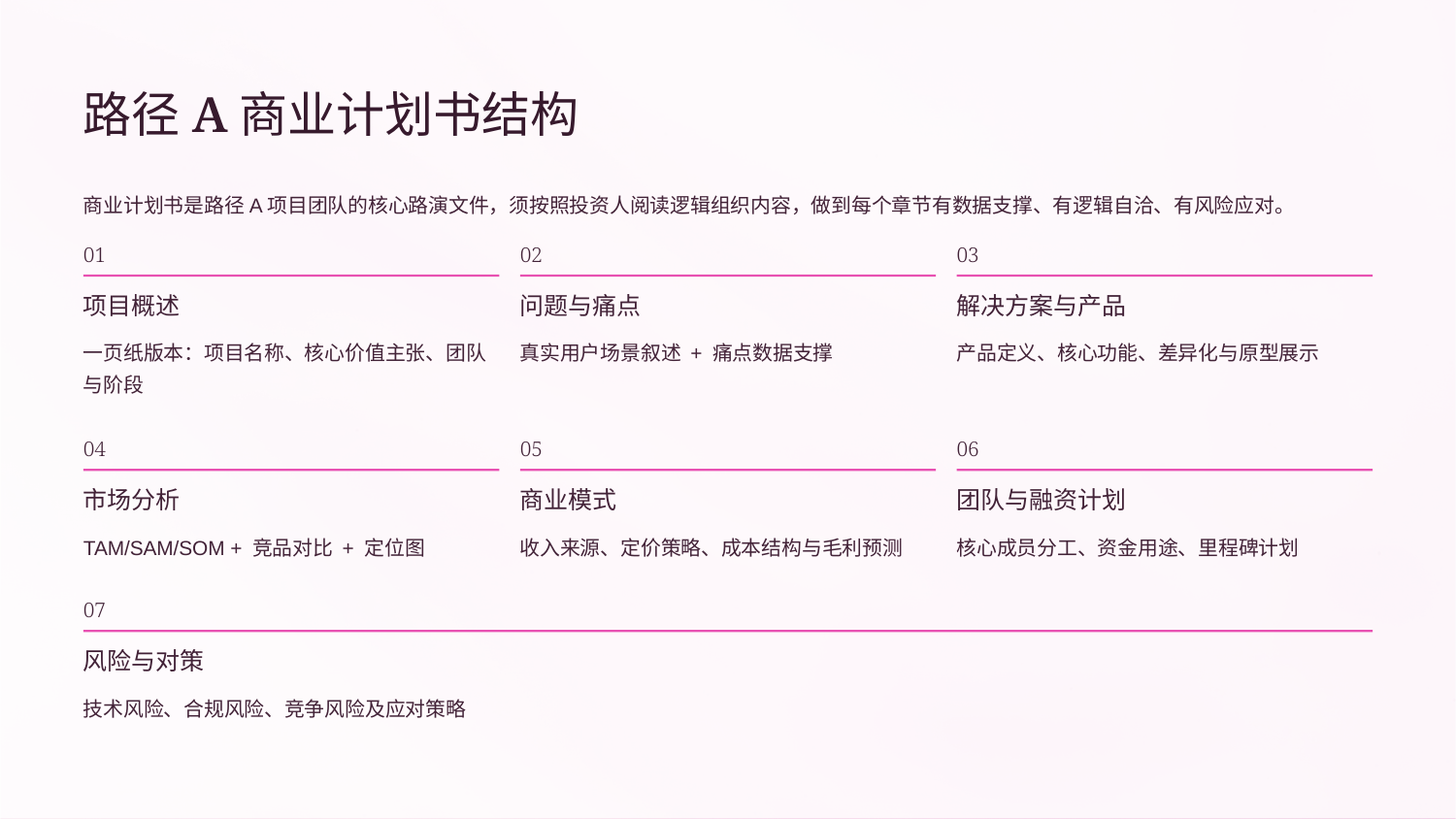

路径A商业计划书结构
商业计划书是路径A项目团队的核心路演文件，须按照投资人阅读逻辑组织内容，做到每个章节有数据支撑、有逻辑自洽、有风险应对。
01
02
03

项目概述
问题与痛点
解决方案与产品
一页纸版本：项目名称、核心价值主张、团队与阶段
真实用户场景叙述 + 痛点数据支撑
产品定义、核心功能、差异化与原型展示
04
05
06

市场分析
商业模式
团队与融资计划
TAM/SAM/SOM + 竞品对比 + 定位图
收入来源、定价策略、成本结构与毛利预测
核心成员分工、资金用途、里程碑计划
07

风险与对策
技术风险、合规风险、竞争风险及应对策略